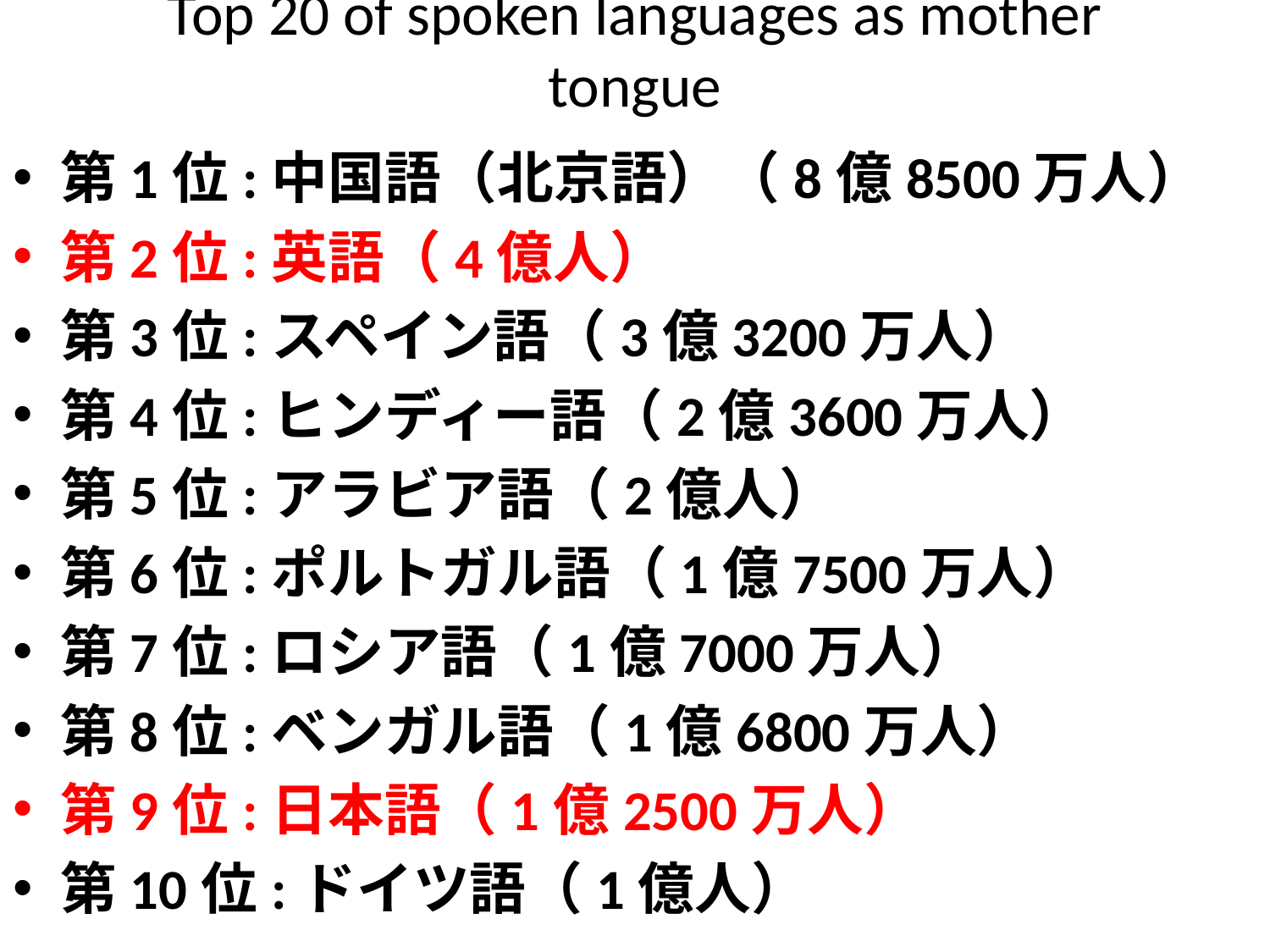

# Top 20 of spoken languages as mother tongue
第1位:中国語（北京語）（8億8500万人）
第2位:英語（4億人）
第3位:スペイン語（3億3200万人）
第4位:ヒンディー語（2億3600万人）
第5位:アラビア語（2億人）
第6位:ポルトガル語（1億7500万人）
第7位:ロシア語（1億7000万人）
第8位:ベンガル語（1億6800万人）
第9位:日本語（1億2500万人）
第10位:ドイツ語（1億人）